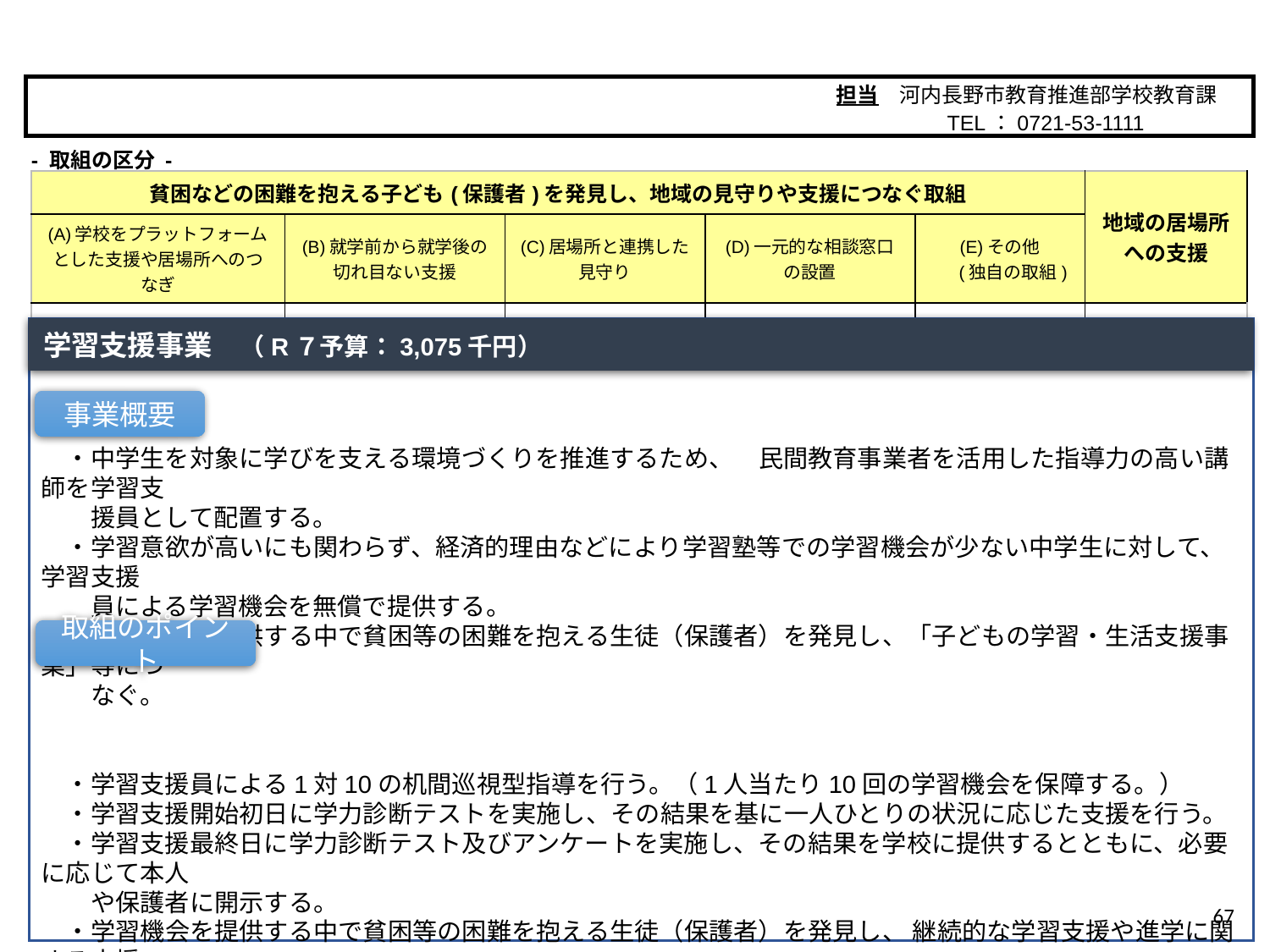

担当　河内長野市教育推進部学校教育課
　　　　　TEL：0721-53-1111

河内長野市
- 取組の区分 -
| 貧困などの困難を抱える子ども(保護者)を発見し、地域の見守りや支援につなぐ取組 |  |  |  |  | 地域の居場所 への支援 |
| --- | --- | --- | --- | --- | --- |
| (A)学校をプラットフォームとした支援や居場所へのつなぎ | (B)就学前から就学後の 切れ目ない支援 | (C)居場所と連携した 見守り | (D)一元的な相談窓口 の設置 | (E)その他 　 (独自の取組) |  |
| ○ |  |  |  |  |  |
学習支援事業　（R７予算：3,075千円）

　・中学生を対象に学びを支える環境づくりを推進するため、　民間教育事業者を活用した指導力の高い講師を学習支
　　援員として配置する。
　・学習意欲が高いにも関わらず、経済的理由などにより学習塾等での学習機会が少ない中学生に対して、学習支援
　　員による学習機会を無償で提供する。
　・学習機会を提供する中で貧困等の困難を抱える生徒（保護者）を発見し、「子どもの学習・生活支援事業」等につ
　　なぐ。

　・学習支援員による1対10の机間巡視型指導を行う。（1人当たり10回の学習機会を保障する。）
　・学習支援開始初日に学力診断テストを実施し、その結果を基に一人ひとりの状況に応じた支援を行う。
　・学習支援最終日に学力診断テスト及びアンケートを実施し、その結果を学校に提供するとともに、必要に応じて本人
　　や保護者に開示する。
　・学習機会を提供する中で貧困等の困難を抱える生徒（保護者）を発見し、 継続的な学習支援や進学に関する支援
　　等、生徒及び保護者双方に必要な支援につなぐ。
　・生徒及びその保護者等からの相談については真摯に対応し、特に緊急性を有するものについては学校関係者や関
　　係機関に対して速やかに情報共有を行い、適切な支援につなぐ。
事業概要
取組のポイント
67